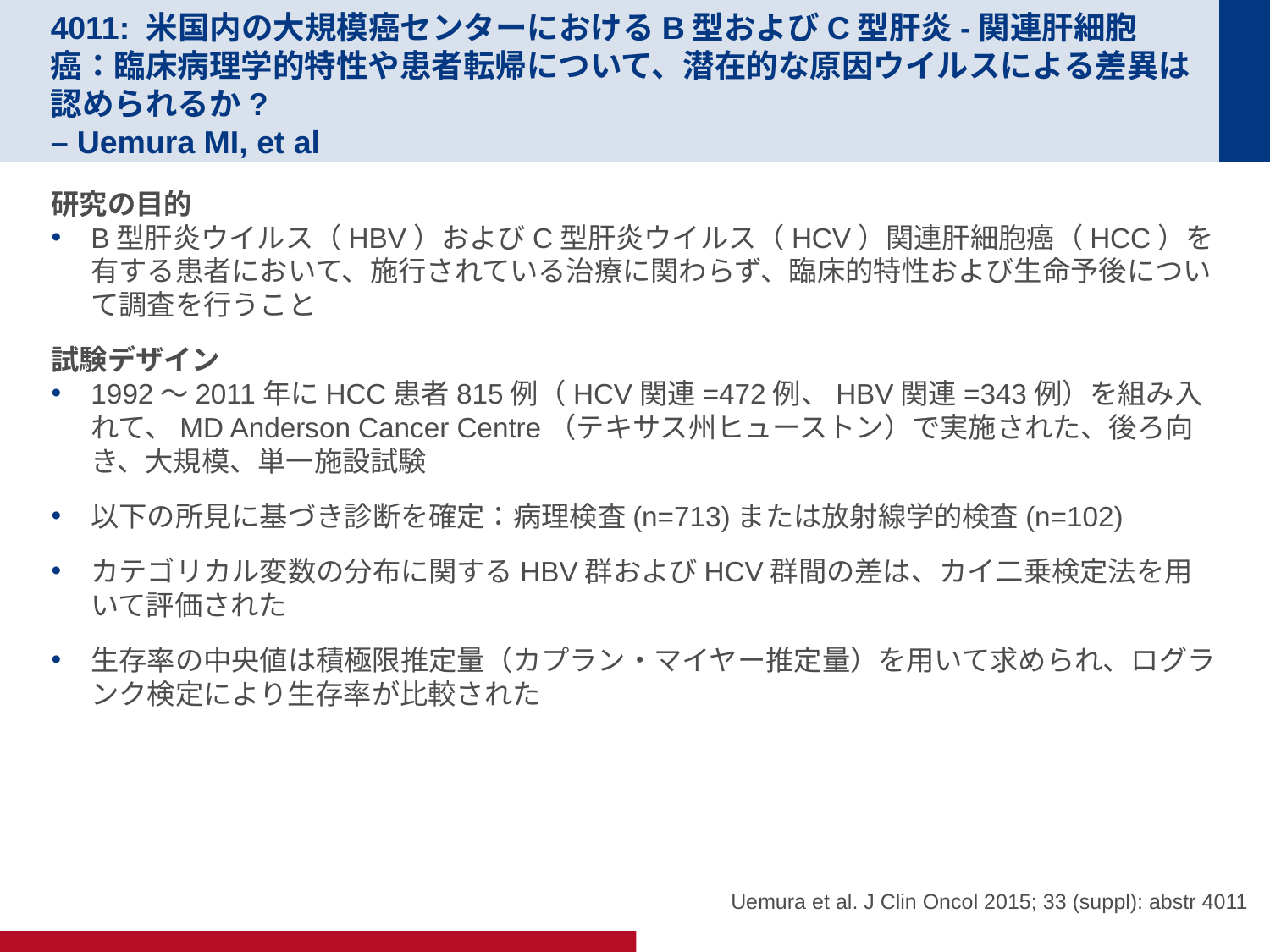

# 4011: 米国内の大規模癌センターにおけるB型およびC型肝炎-関連肝細胞癌：臨床病理学的特性や患者転帰について、潜在的な原因ウイルスによる差異は認められるか? – Uemura MI, et al
研究の目的
B型肝炎ウイルス（HBV）およびC型肝炎ウイルス（HCV）関連肝細胞癌（HCC）を有する患者において、施行されている治療に関わらず、臨床的特性および生命予後について調査を行うこと
試験デザイン
1992～2011年にHCC患者815例（HCV関連=472例、HBV関連=343例）を組み入れて、MD Anderson Cancer Centre（テキサス州ヒューストン）で実施された、後ろ向き、大規模、単一施設試験
以下の所見に基づき診断を確定：病理検査(n=713)または放射線学的検査(n=102)
カテゴリカル変数の分布に関するHBV群およびHCV群間の差は、カイ二乗検定法を用いて評価された
生存率の中央値は積極限推定量（カプラン・マイヤー推定量）を用いて求められ、ログランク検定により生存率が比較された

Uemura et al. J Clin Oncol 2015; 33 (suppl): abstr 4011